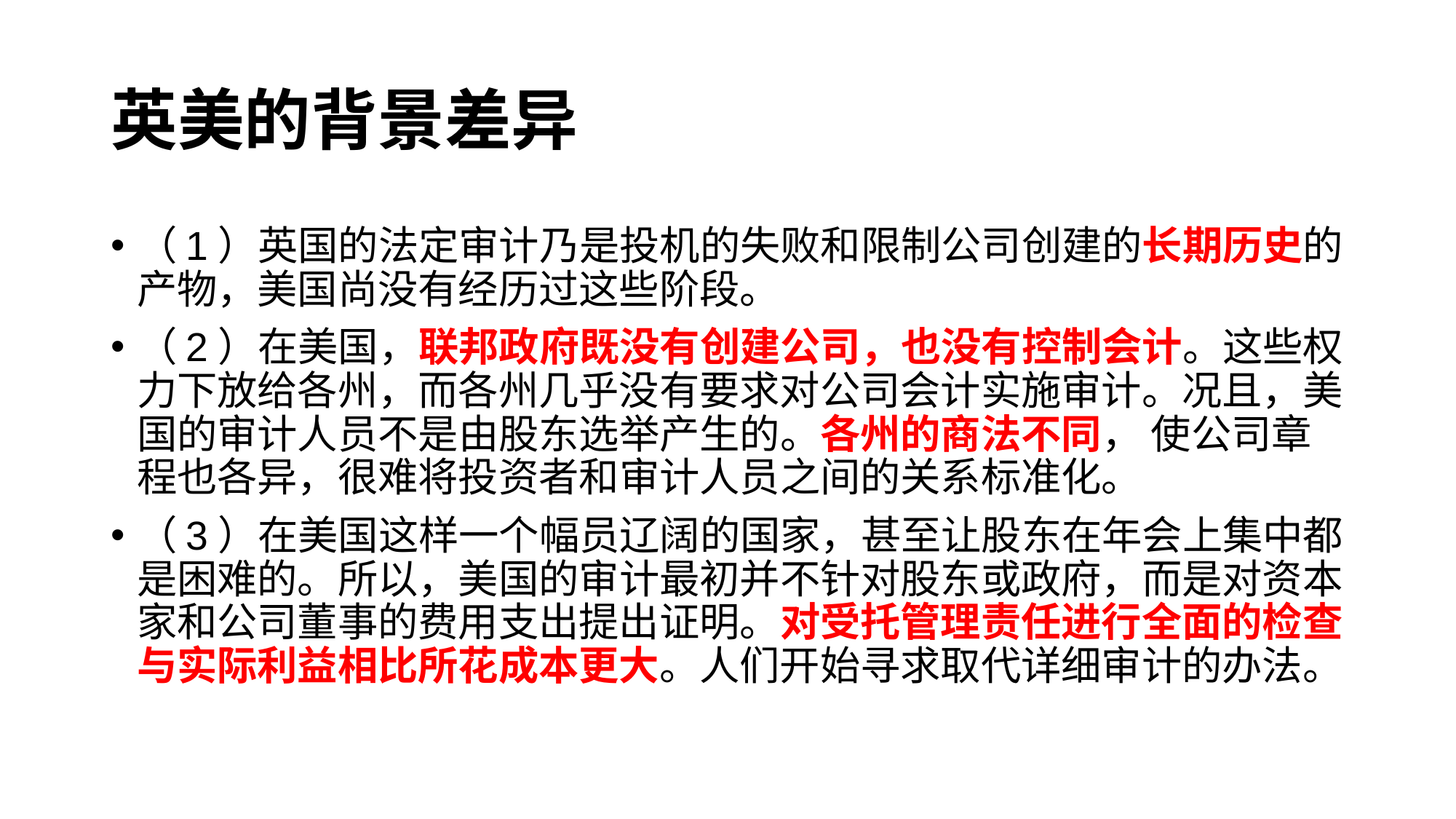

# 英美的背景差异
（1）英国的法定审计乃是投机的失败和限制公司创建的长期历史的产物，美国尚没有经历过这些阶段。
（2）在美国，联邦政府既没有创建公司，也没有控制会计。这些权力下放给各州，而各州几乎没有要求对公司会计实施审计。况且，美国的审计人员不是由股东选举产生的。各州的商法不同， 使公司章程也各异，很难将投资者和审计人员之间的关系标准化。
（3）在美国这样一个幅员辽阔的国家，甚至让股东在年会上集中都是困难的。所以，美国的审计最初并不针对股东或政府，而是对资本家和公司董事的费用支出提出证明。对受托管理责任进行全面的检查与实际利益相比所花成本更大。人们开始寻求取代详细审计的办法。